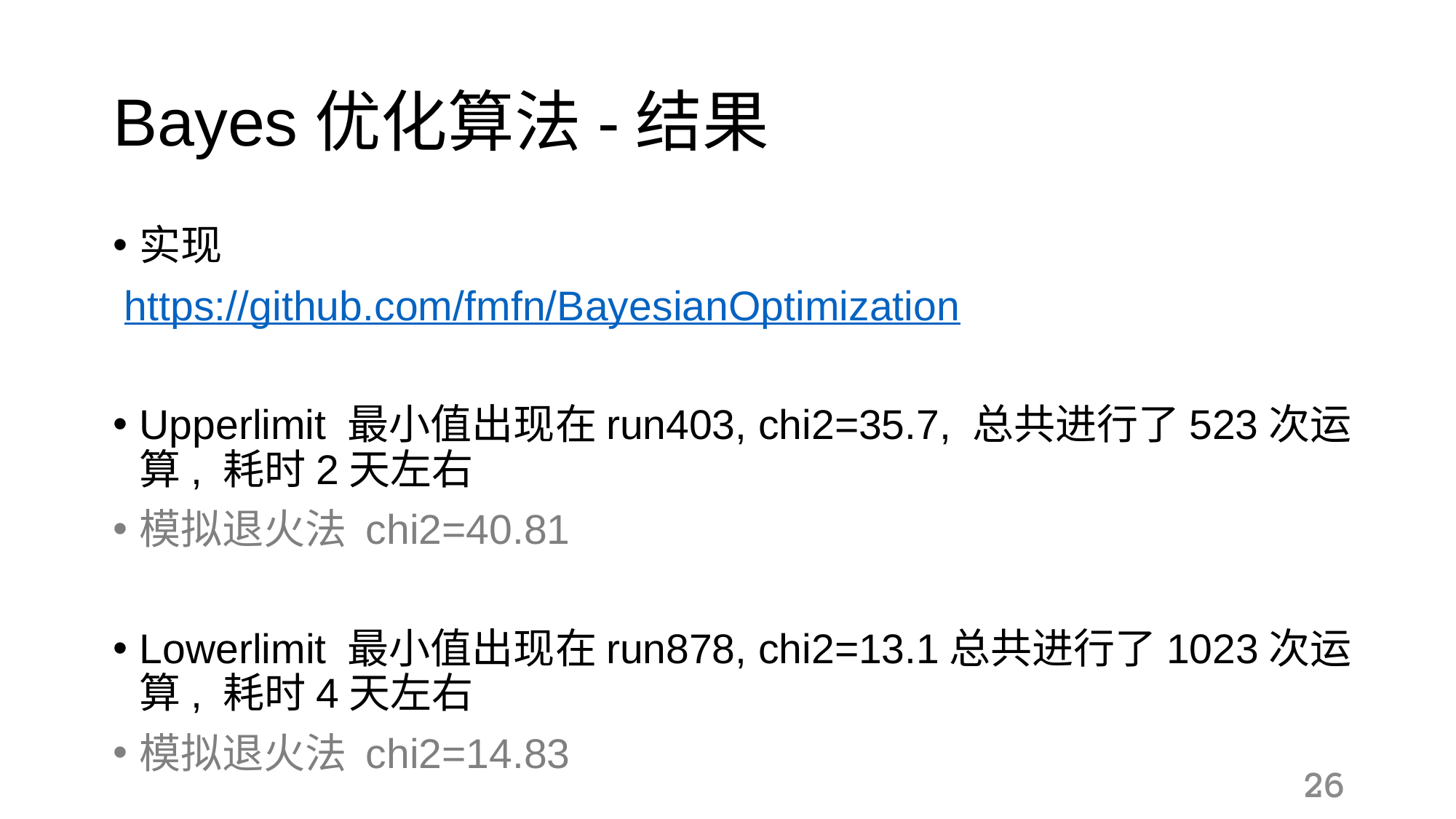

# Bayes优化算法-结果
实现
 https://github.com/fmfn/BayesianOptimization

Upperlimit 最小值出现在run403, chi2=35.7, 总共进行了523次运算, 耗时2天左右
模拟退火法 chi2=40.81

Lowerlimit 最小值出现在run878, chi2=13.1总共进行了1023次运算, 耗时4天左右
模拟退火法 chi2=14.83

26